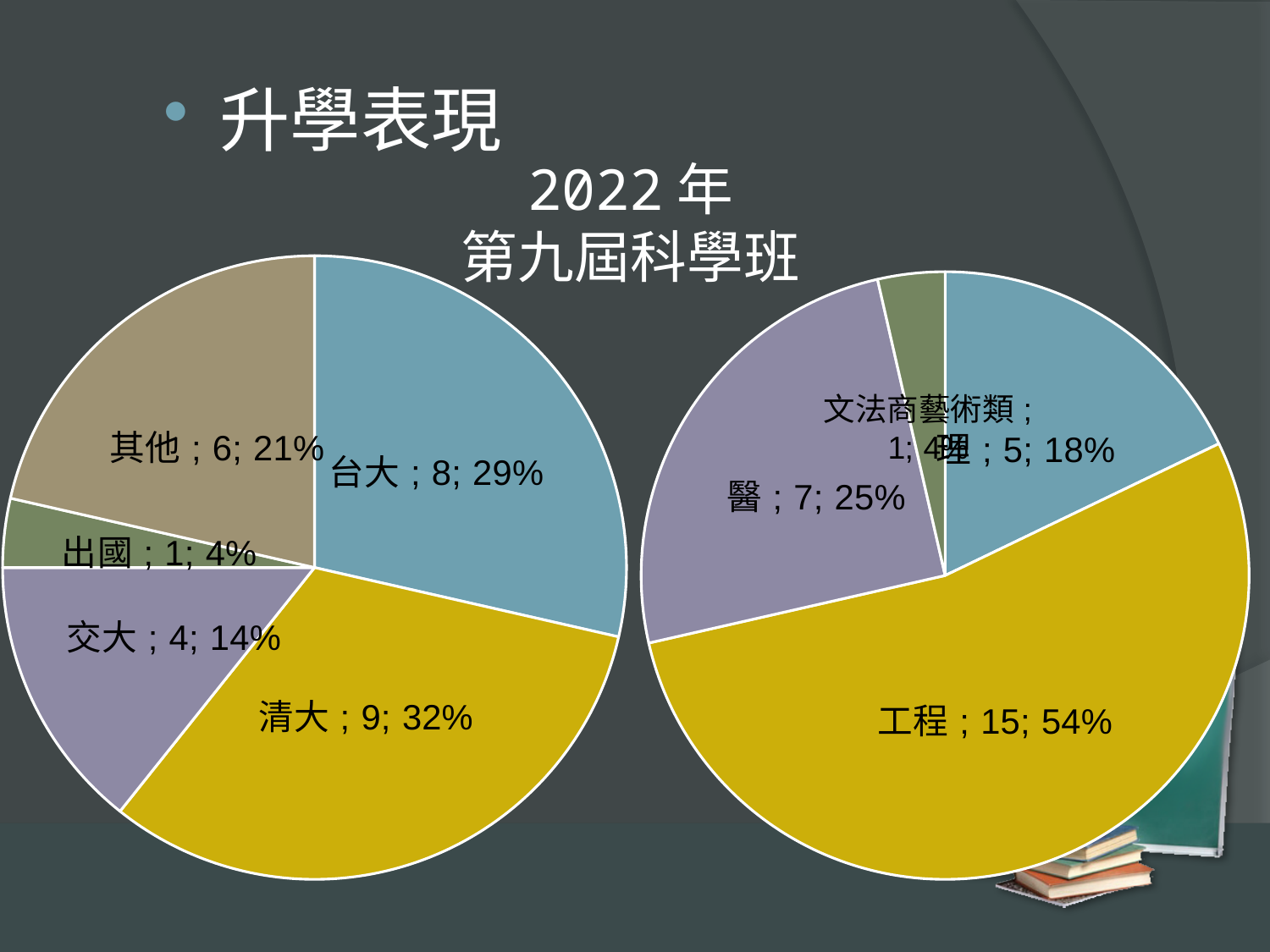

升學表現
2022年
第九屆科學班

### Chart

| Category |  |
|---|---|
| 台大 | 8.0 |
| 清大 | 9.0 |
| 交大 | 4.0 |
| 出國 | 1.0 |
| 其他 | 6.0 |

### Chart

| Category |  |
|---|---|
| 理 | 5.0 |
| 工程 | 15.0 |
| 醫 | 7.0 |
| 文法商藝術類 | 1.0 |